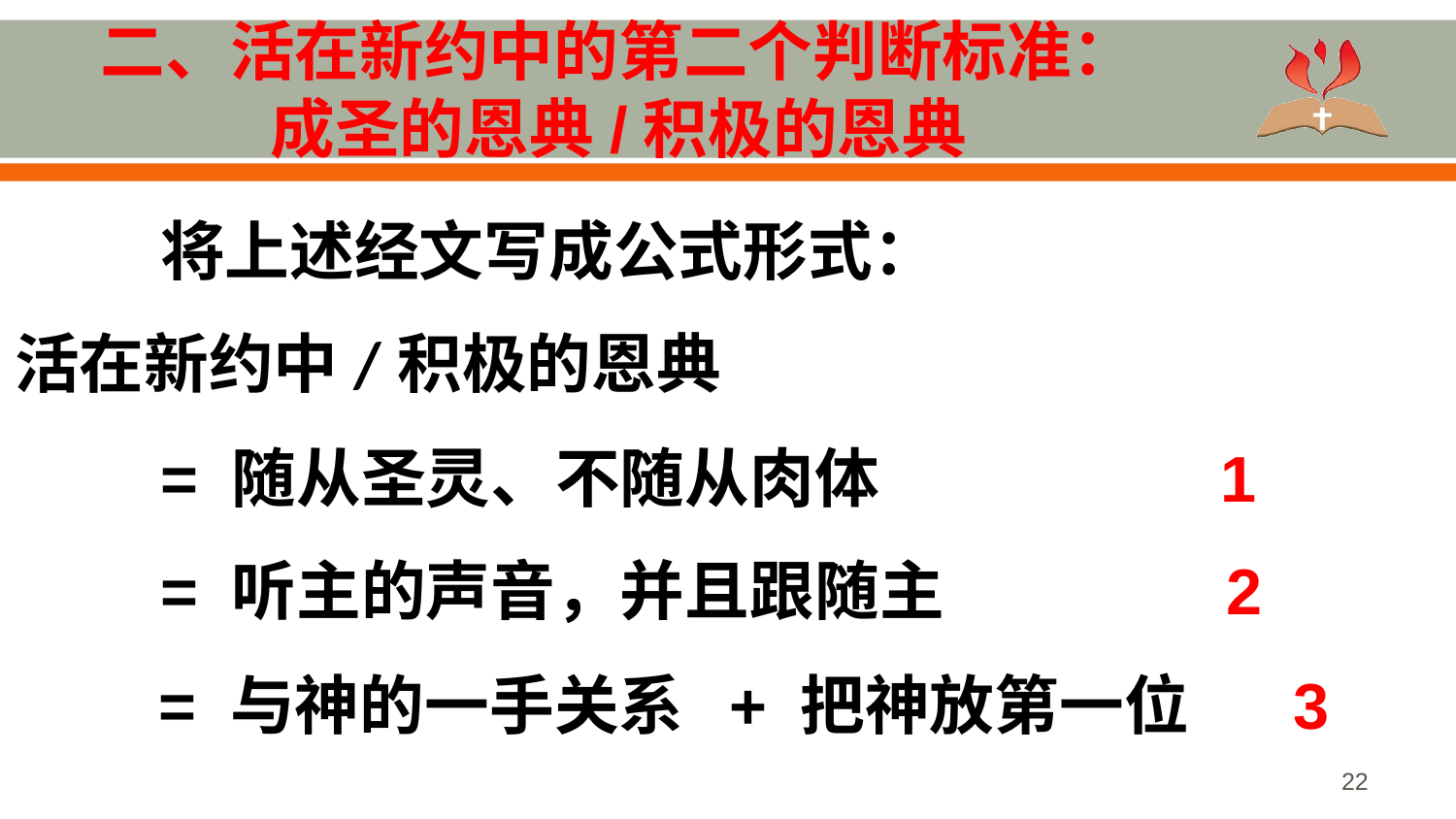

# 二、活在新约中的第二个判断标准： 成圣的恩典/积极的恩典
	将上述经文写成公式形式：
活在新约中/积极的恩典
	= 随从圣灵、不随从肉体                      1
= 听主的声音，并且跟随主                  2
     = 与神的一手关系  + 把神放第一位      3
22